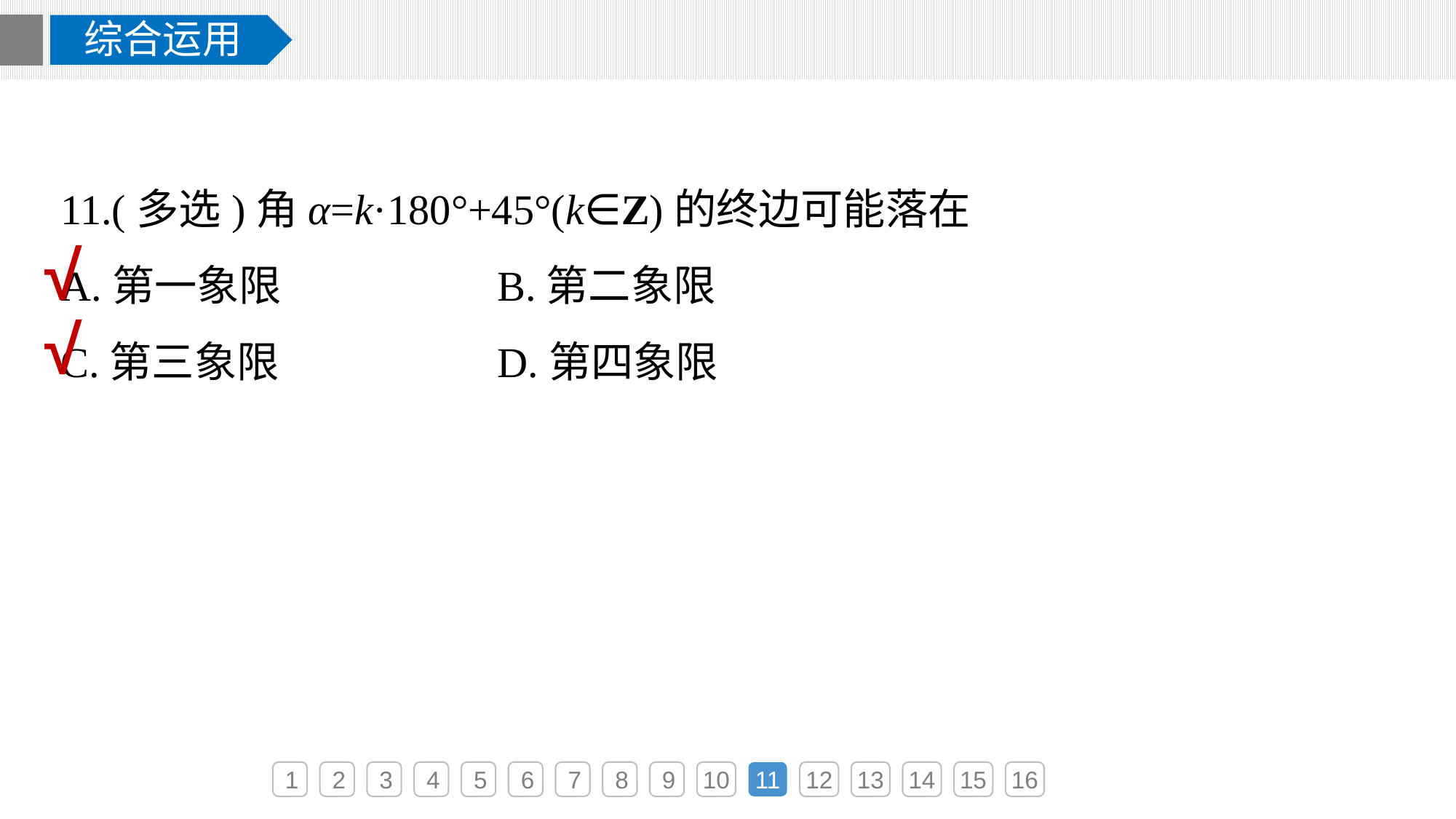

综合运用

11.(多选)角α=k·180°+45°(k∈Z)的终边可能落在
A.第一象限			B.第二象限
C.第三象限			D.第四象限
√
√
1
2
3
4
5
6
7
8
9
10
11
12
13
14
15
16